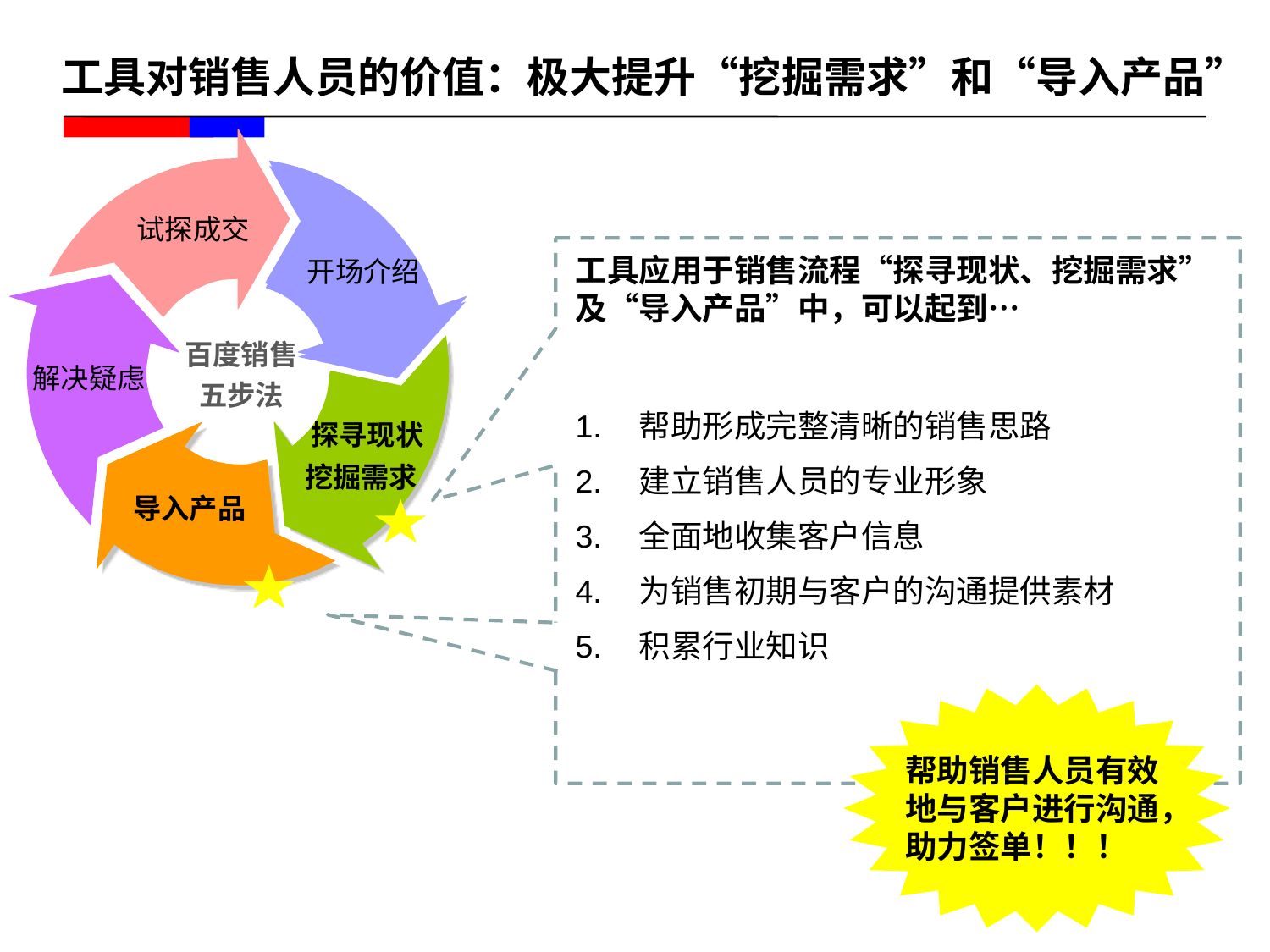

工具对销售人员的价值：极大提升“挖掘需求”和“导入产品”

试探成交
展现价值
开场介绍

百度销售五步法

解决疑虑

探寻现状

挖掘需求
导入产品

工具应用于销售流程“探寻现状、挖掘需求”及“导入产品”中，可以起到…
帮助形成完整清晰的销售思路
建立销售人员的专业形象
全面地收集客户信息
为销售初期与客户的沟通提供素材
积累行业知识

帮助销售人员有效地与客户进行沟通，助力签单！！！